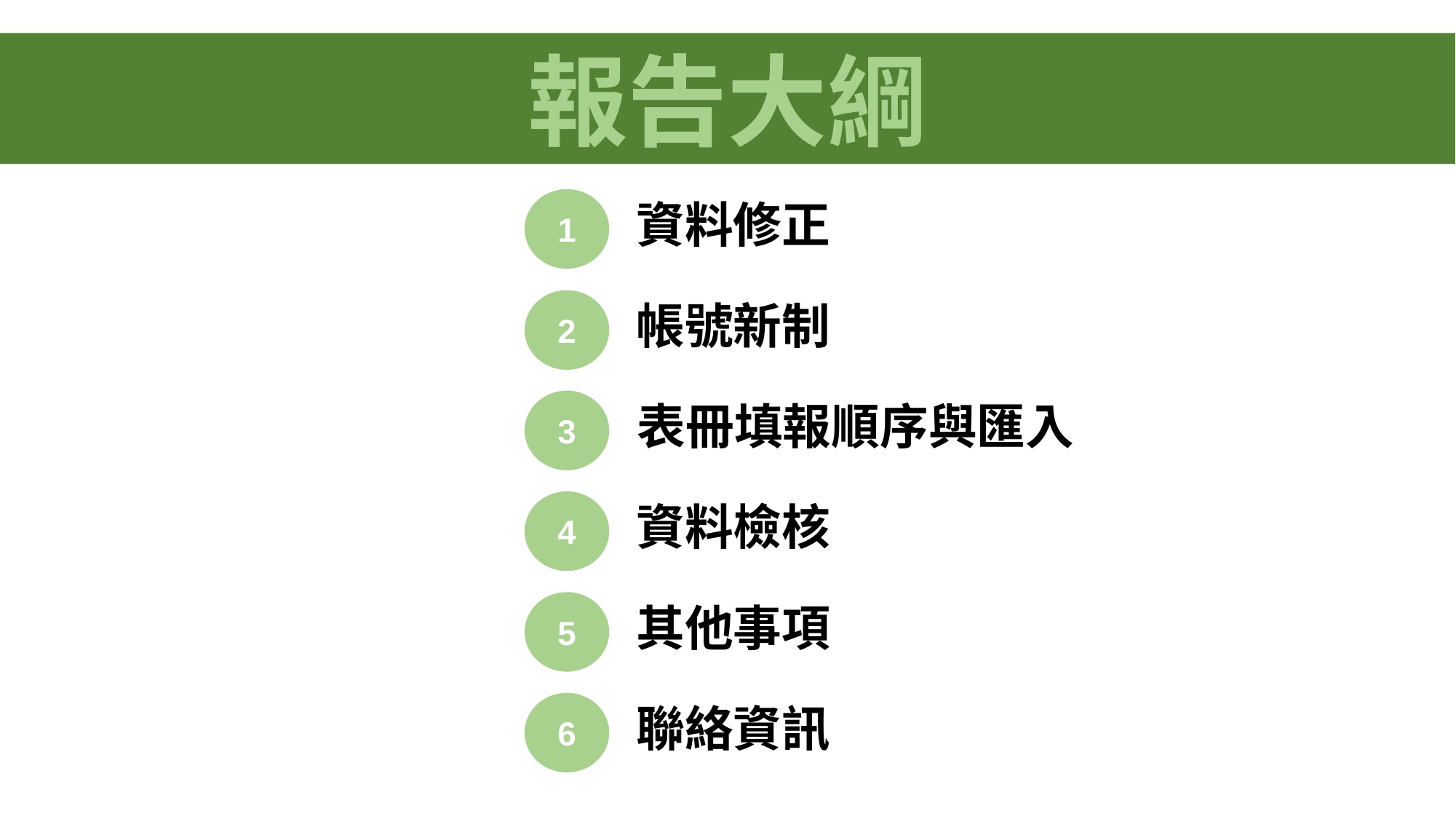

報告大綱
1
資料修正
帳號新制
2
3
表冊填報順序與匯入
4
資料檢核
5
其他事項
6
聯絡資訊